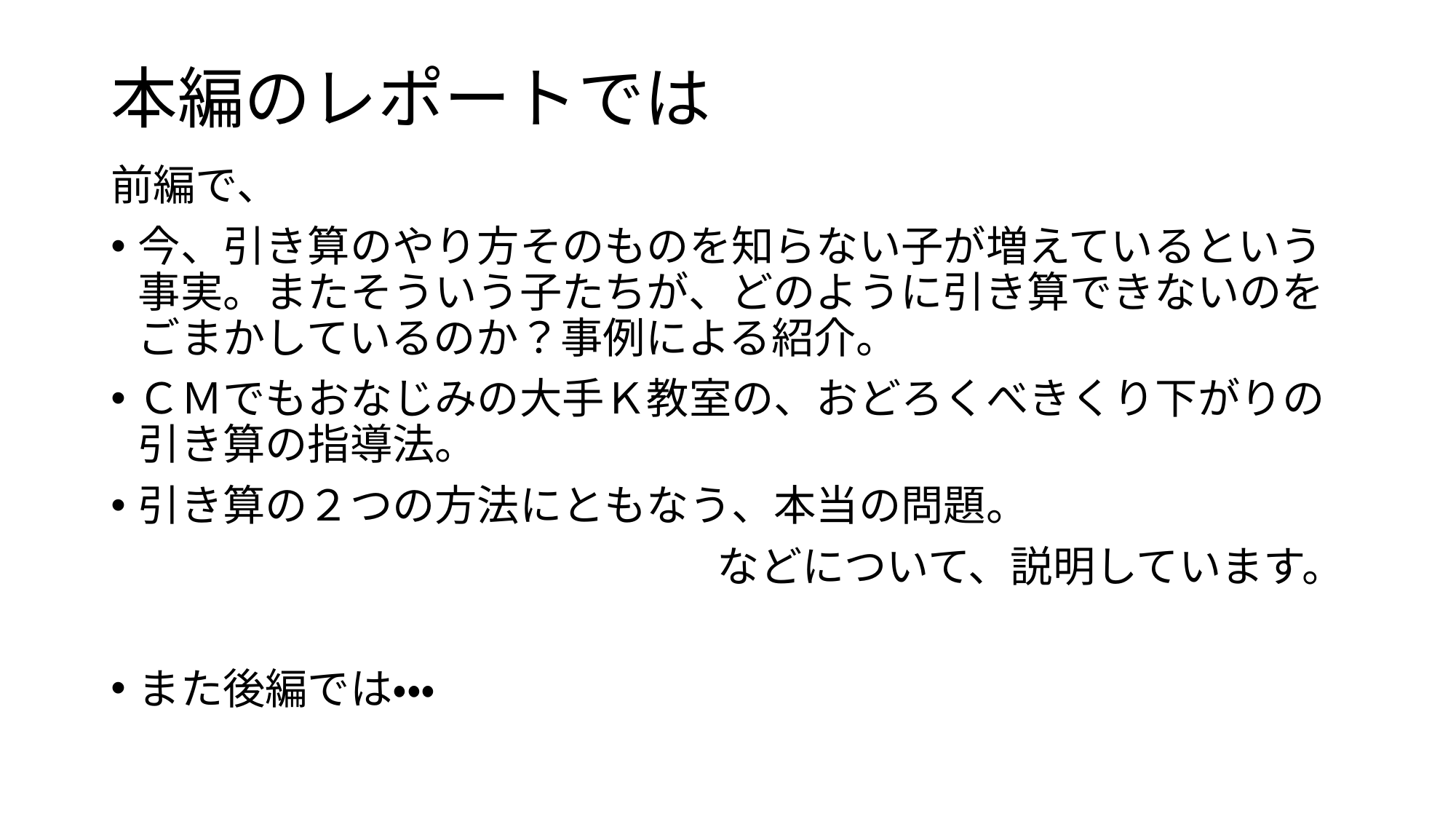

# 本編のレポートでは
前編で、
今、引き算のやり方そのものを知らない子が増えているという事実。またそういう子たちが、どのように引き算できないのをごまかしているのか？事例による紹介。
ＣＭでもおなじみの大手Ｋ教室の、おどろくべきくり下がりの引き算の指導法。
引き算の２つの方法にともなう、本当の問題。
　　　　などについて、説明しています。

また後編では・・・